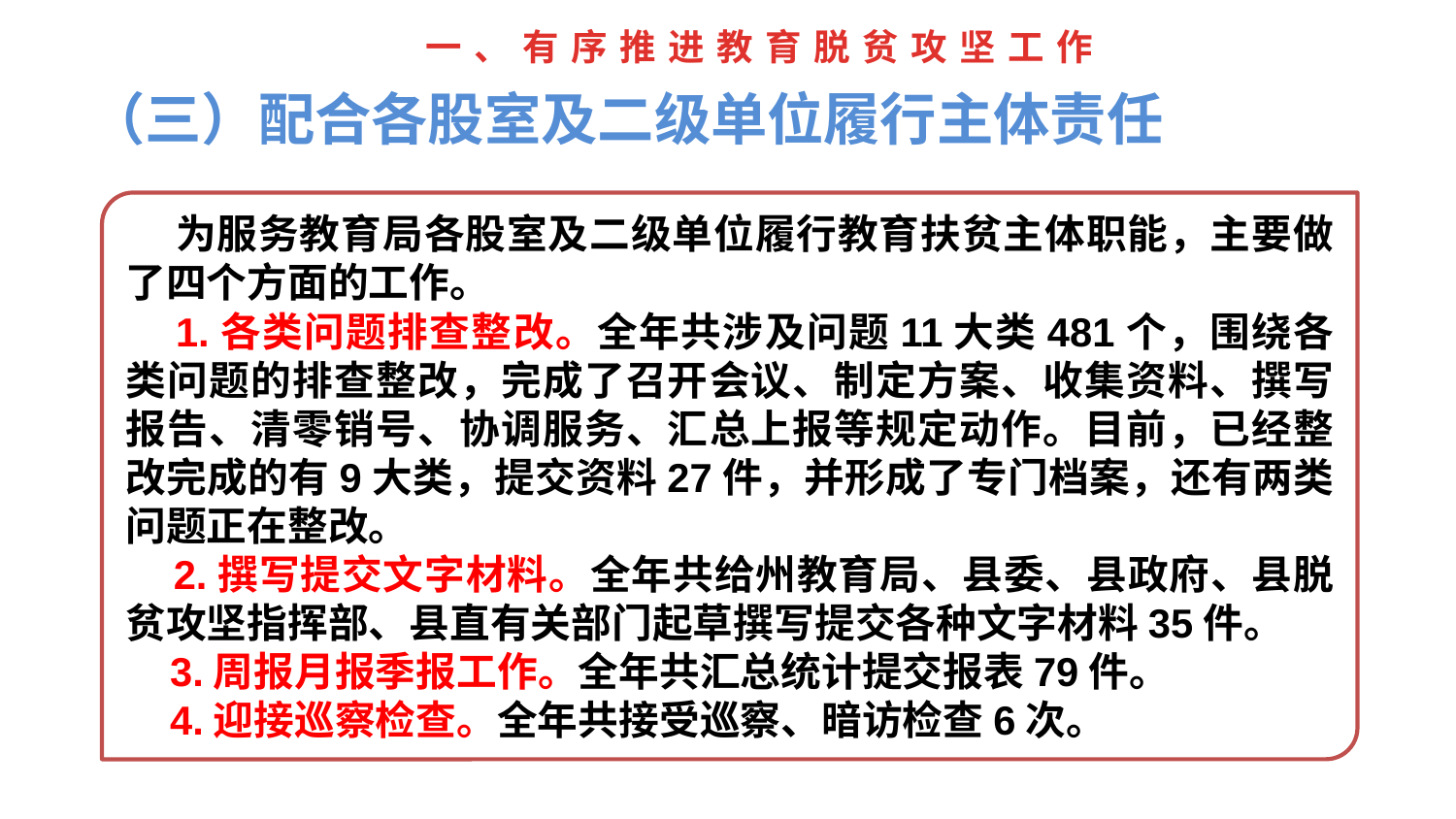

一、有序推进教育脱贫攻坚工作
（三）配合各股室及二级单位履行主体责任
    为服务教育局各股室及二级单位履行教育扶贫主体职能，主要做了四个方面的工作。
    1.各类问题排查整改。全年共涉及问题11大类481个，围绕各类问题的排查整改，完成了召开会议、制定方案、收集资料、撰写报告、清零销号、协调服务、汇总上报等规定动作。目前，已经整改完成的有9大类，提交资料27件，并形成了专门档案，还有两类问题正在整改。
    2.撰写提交文字材料。全年共给州教育局、县委、县政府、县脱贫攻坚指挥部、县直有关部门起草撰写提交各种文字材料35件。
    3.周报月报季报工作。全年共汇总统计提交报表79件。
    4.迎接巡察检查。全年共接受巡察、暗访检查6次。